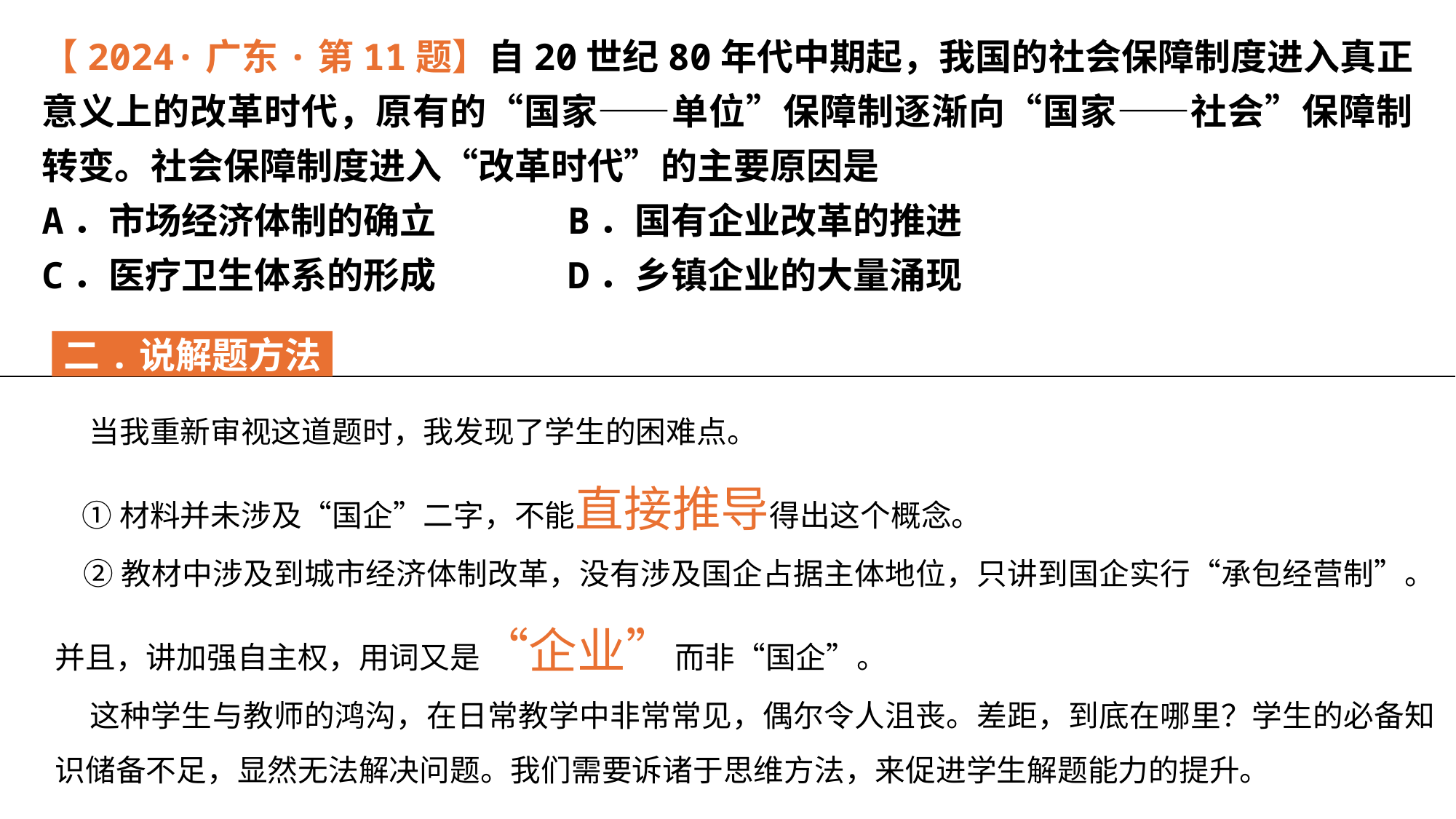

【2024·广东·第11题】自20世纪80年代中期起，我国的社会保障制度进入真正意义上的改革时代，原有的“国家——单位”保障制逐渐向“国家——社会”保障制转变。社会保障制度进入“改革时代”的主要原因是
A．市场经济体制的确立               B．国有企业改革的推进
C．医疗卫生体系的形成               D．乡镇企业的大量涌现
二.说解题方法
    当我重新审视这道题时，我发现了学生的困难点。
    ①材料并未涉及“国企”二字，不能直接推导得出这个概念。
    ②教材中涉及到城市经济体制改革，没有涉及国企占据主体地位，只讲到国企实行“承包经营制”。并且，讲加强自主权，用词又是“企业”而非“国企”。
    这种学生与教师的鸿沟，在日常教学中非常常见，偶尔令人沮丧。差距，到底在哪里？学生的必备知识储备不足，显然无法解决问题。我们需要诉诸于思维方法，来促进学生解题能力的提升。